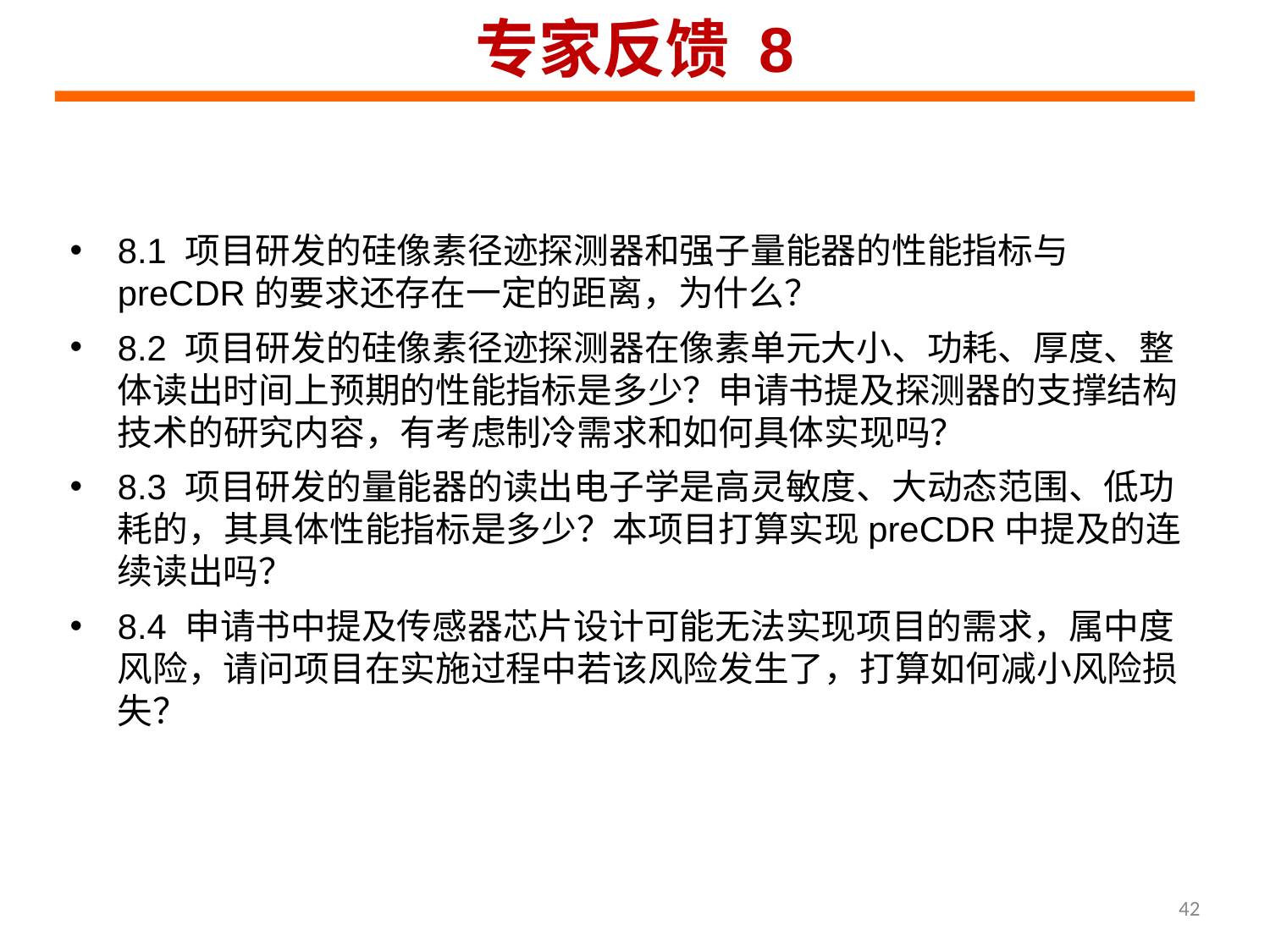

专家反馈 8

8.1 项目研发的硅像素径迹探测器和强子量能器的性能指标与preCDR的要求还存在一定的距离，为什么？
8.2 项目研发的硅像素径迹探测器在像素单元大小、功耗、厚度、整体读出时间上预期的性能指标是多少？申请书提及探测器的支撑结构技术的研究内容，有考虑制冷需求和如何具体实现吗？
8.3 项目研发的量能器的读出电子学是高灵敏度、大动态范围、低功耗的，其具体性能指标是多少？本项目打算实现preCDR中提及的连续读出吗？
8.4 申请书中提及传感器芯片设计可能无法实现项目的需求，属中度风险，请问项目在实施过程中若该风险发生了，打算如何减小风险损失？
42